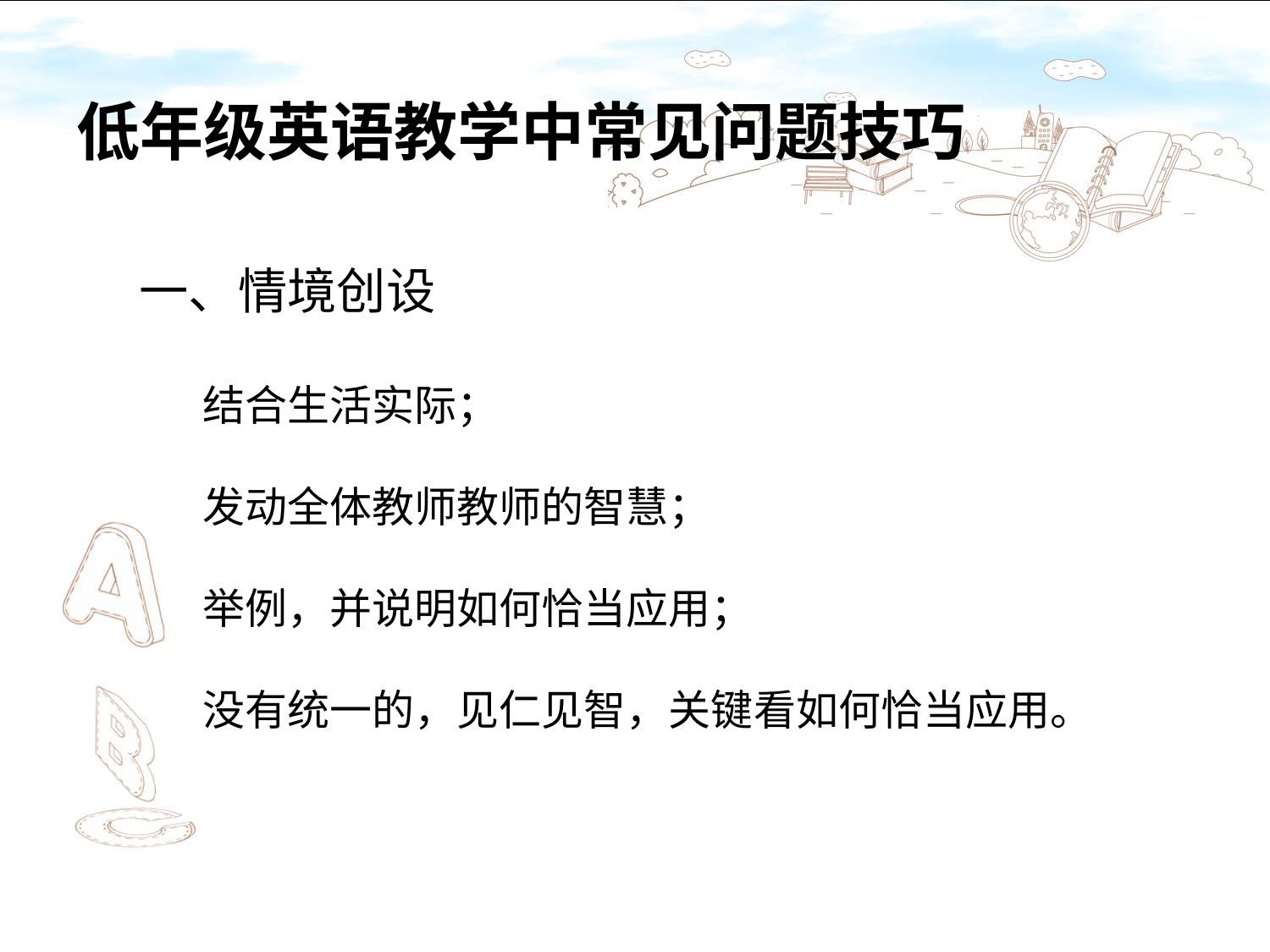

# 低年级英语教学中常见问题技巧
一、情境创设

结合生活实际；

发动全体教师教师的智慧；

举例，并说明如何恰当应用；

没有统一的，见仁见智，关键看如何恰当应用。